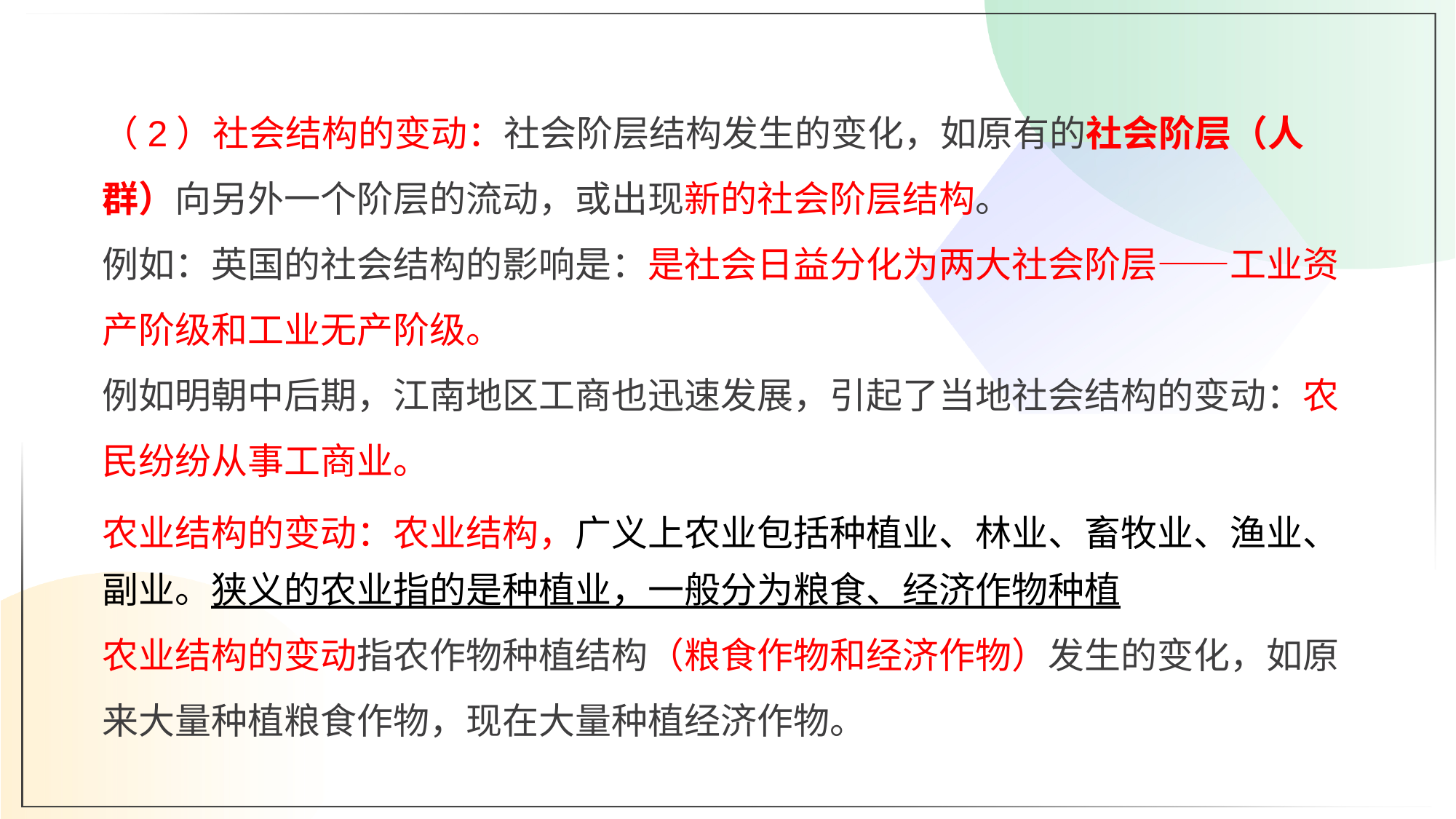

（2）社会结构的变动：社会阶层结构发生的变化，如原有的社会阶层（人群）向另外一个阶层的流动，或出现新的社会阶层结构。
例如：英国的社会结构的影响是：是社会日益分化为两大社会阶层——工业资产阶级和工业无产阶级。
例如明朝中后期，江南地区工商也迅速发展，引起了当地社会结构的变动：农民纷纷从事工商业。
农业结构的变动：农业结构，广义上农业包括种植业、林业、畜牧业、渔业、副业。狭义的农业指的是种植业，一般分为粮食、经济作物种植
农业结构的变动指农作物种植结构（粮食作物和经济作物）发生的变化，如原来大量种植粮食作物，现在大量种植经济作物。